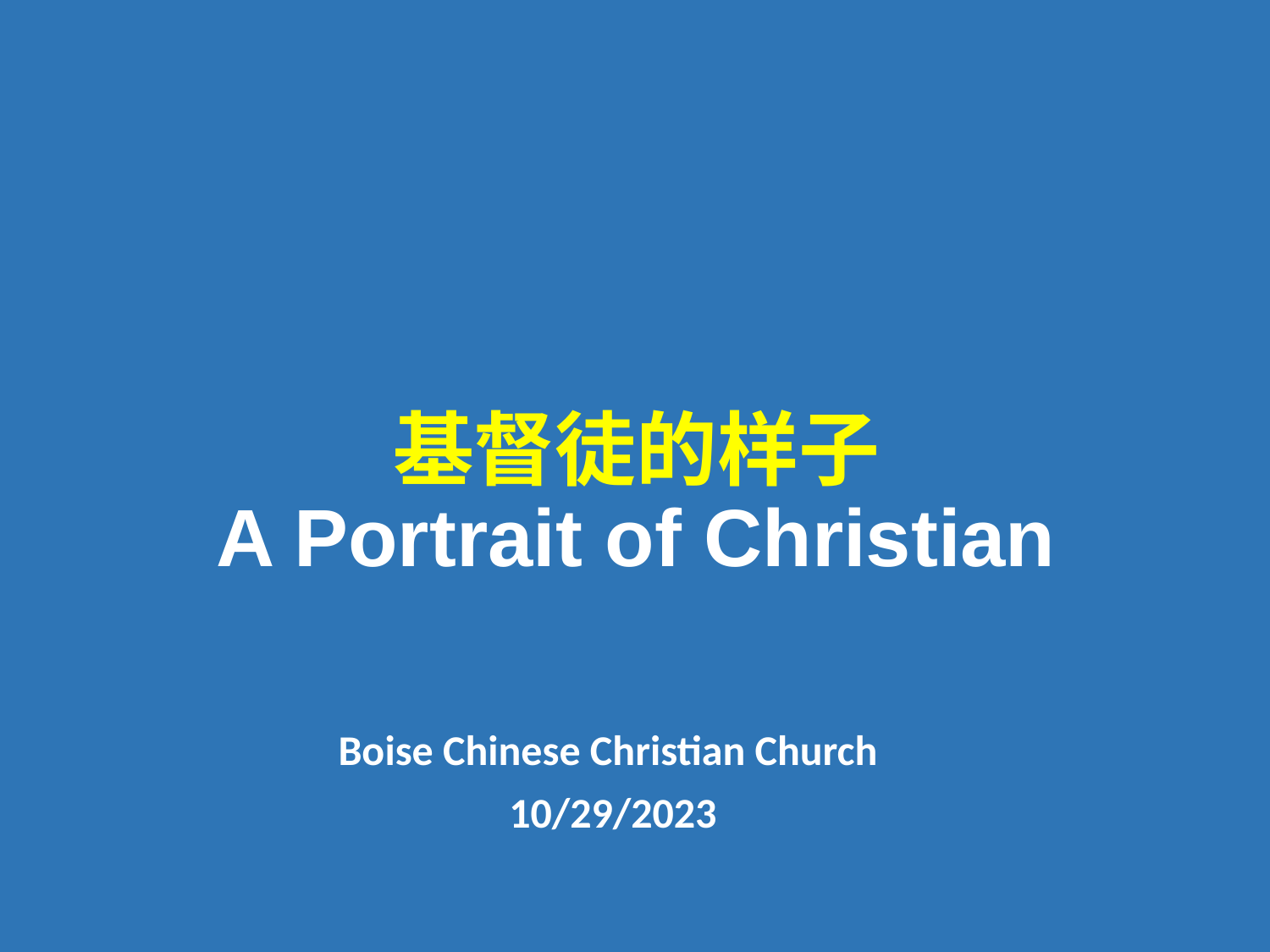

# 基督徒的样子 A Portrait of Christian
Boise Chinese Christian Church
10/29/2023